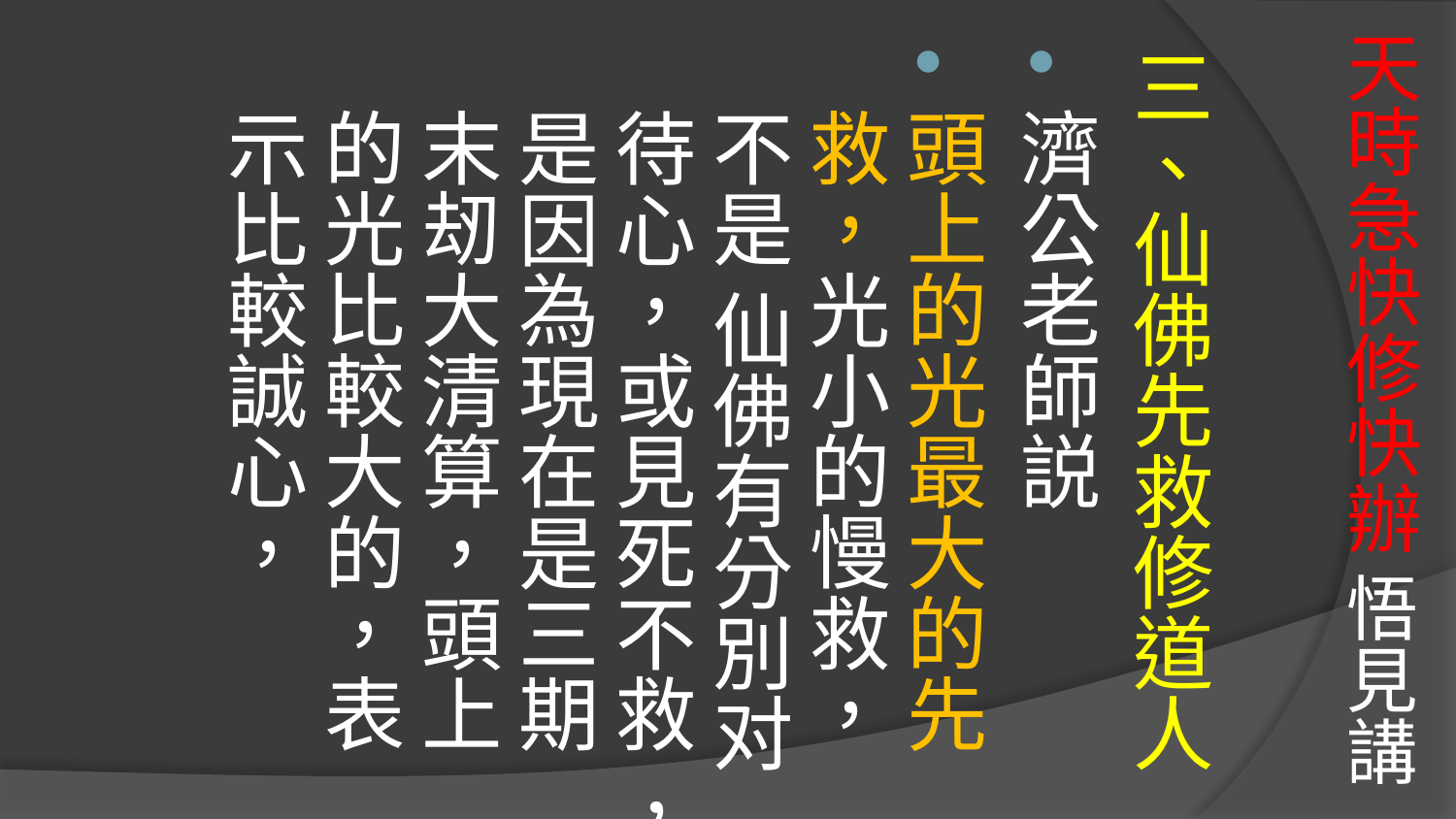

# 天時急快修快辦 悟見講
三、仙佛先救修道人
濟公老師説
頭上的光最大的先救，光小的慢救，不是 仙佛有分別对待心，或見死不救 ，是因為現在是三期末刼大清算，頭上的光比較大的，表示比較誠心，